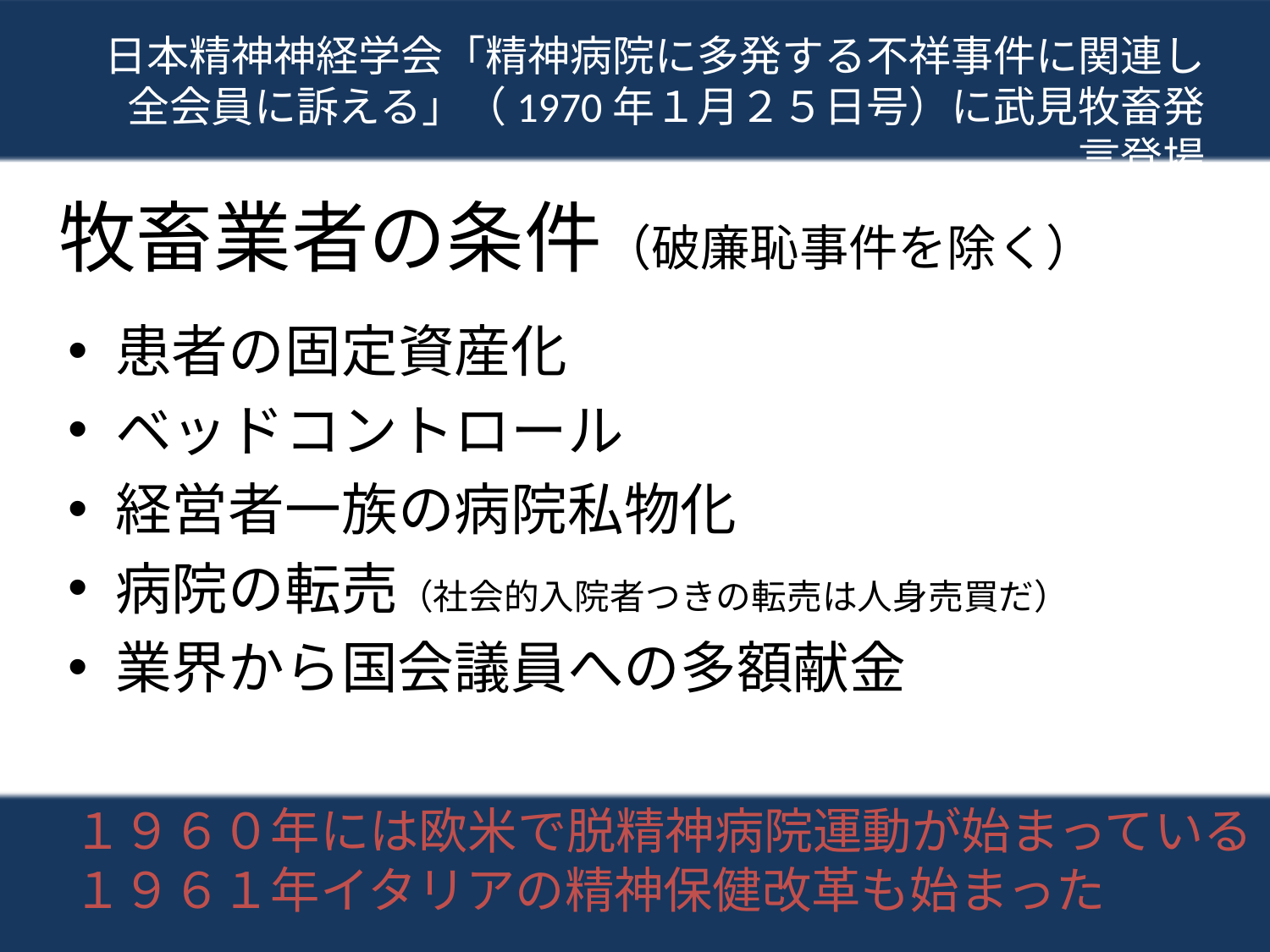

日本精神神経学会「精神病院に多発する不祥事件に関連し全会員に訴える」（1970年１月２５日号）に武見牧畜発言登場
# 牧畜業者の条件（破廉恥事件を除く）
患者の固定資産化
ベッドコントロール
経営者一族の病院私物化
病院の転売（社会的入院者つきの転売は人身売買だ）
業界から国会議員への多額献金

１９６０年には欧米で脱精神病院運動が始まっている
１９６１年イタリアの精神保健改革も始まった